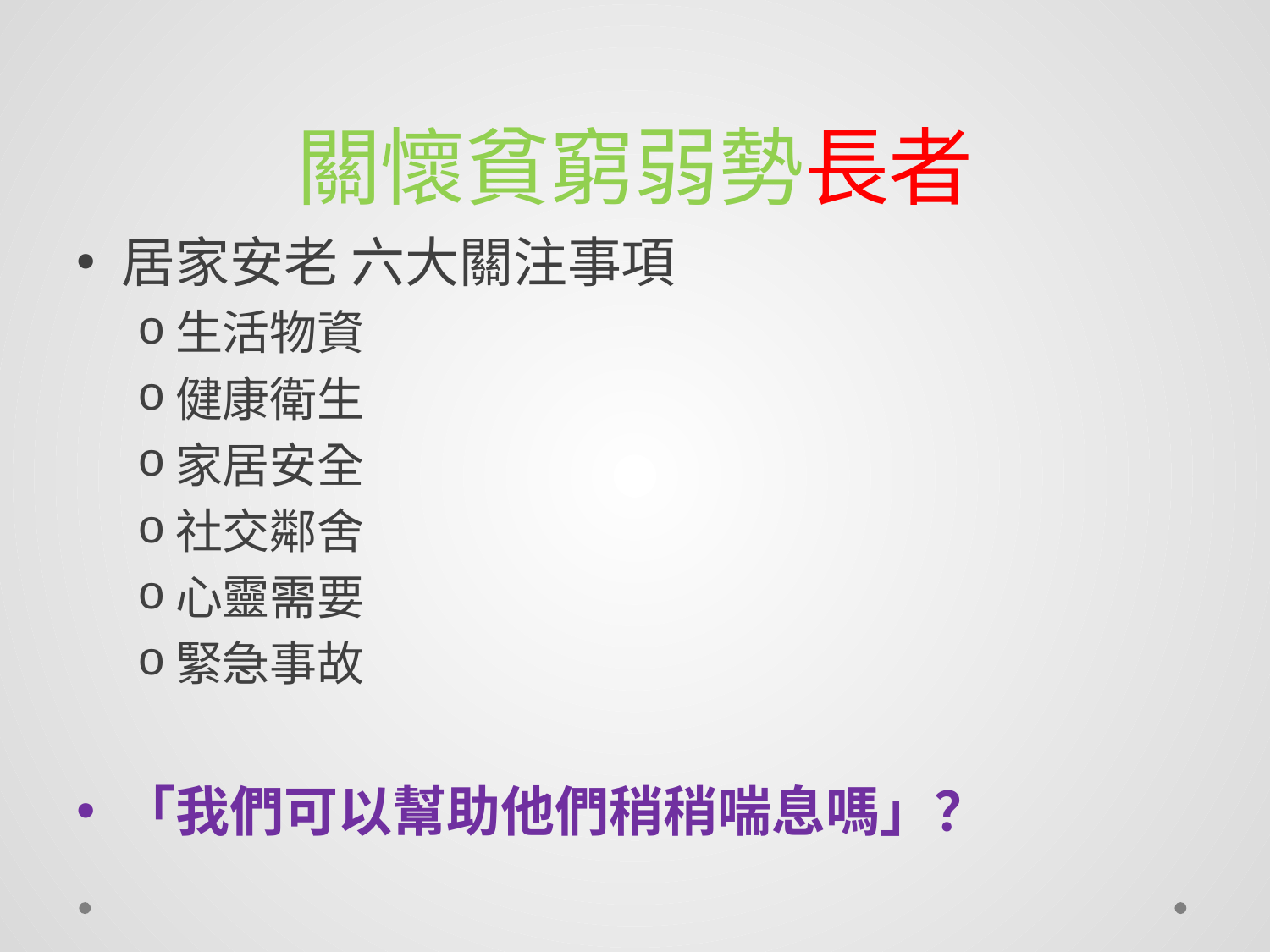

# 關懷貧窮弱勢長者
居家安老 六大關注事項
生活物資
健康衛生
家居安全
社交鄰舍
心靈需要
緊急事故

「我們可以幫助他們稍稍喘息嗎」？